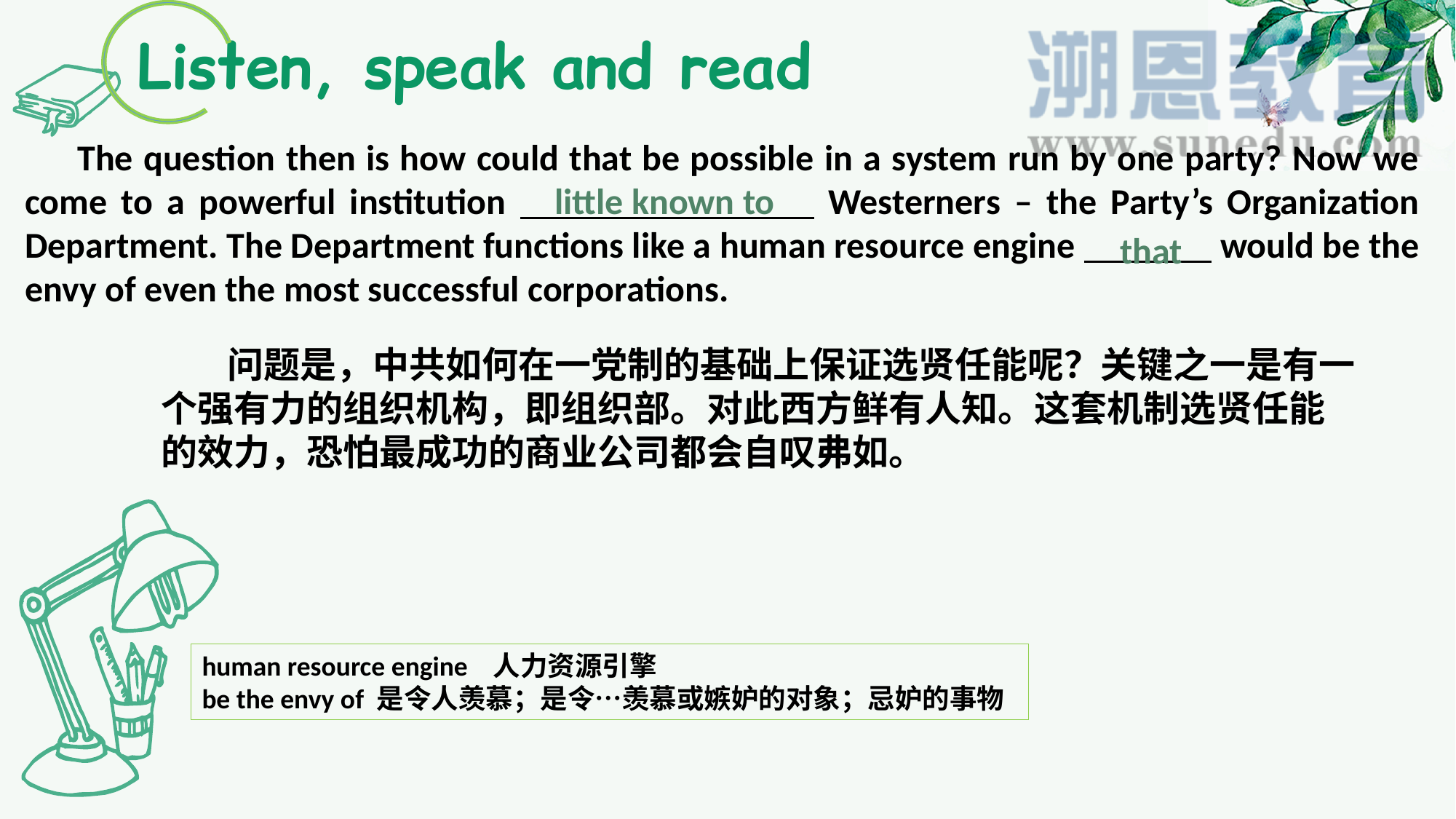

Listen, speak and read

     The question then is how could that be possible in a system run by one party? Now we come to a powerful institution                       Westerners – the Party’s Organization Department. The Department functions like a human resource engine                 would be the envy of even the most successful corporations.
little known to
that
       问题是，中共如何在一党制的基础上保证选贤任能呢？关键之一是有一个强有力的组织机构，即组织部。对此西方鲜有人知。这套机制选贤任能的效力，恐怕最成功的商业公司都会自叹弗如。

human resource engine   人力资源引擎
be the envy of 是令人羡慕；是令…羡慕或嫉妒的对象；忌妒的事物